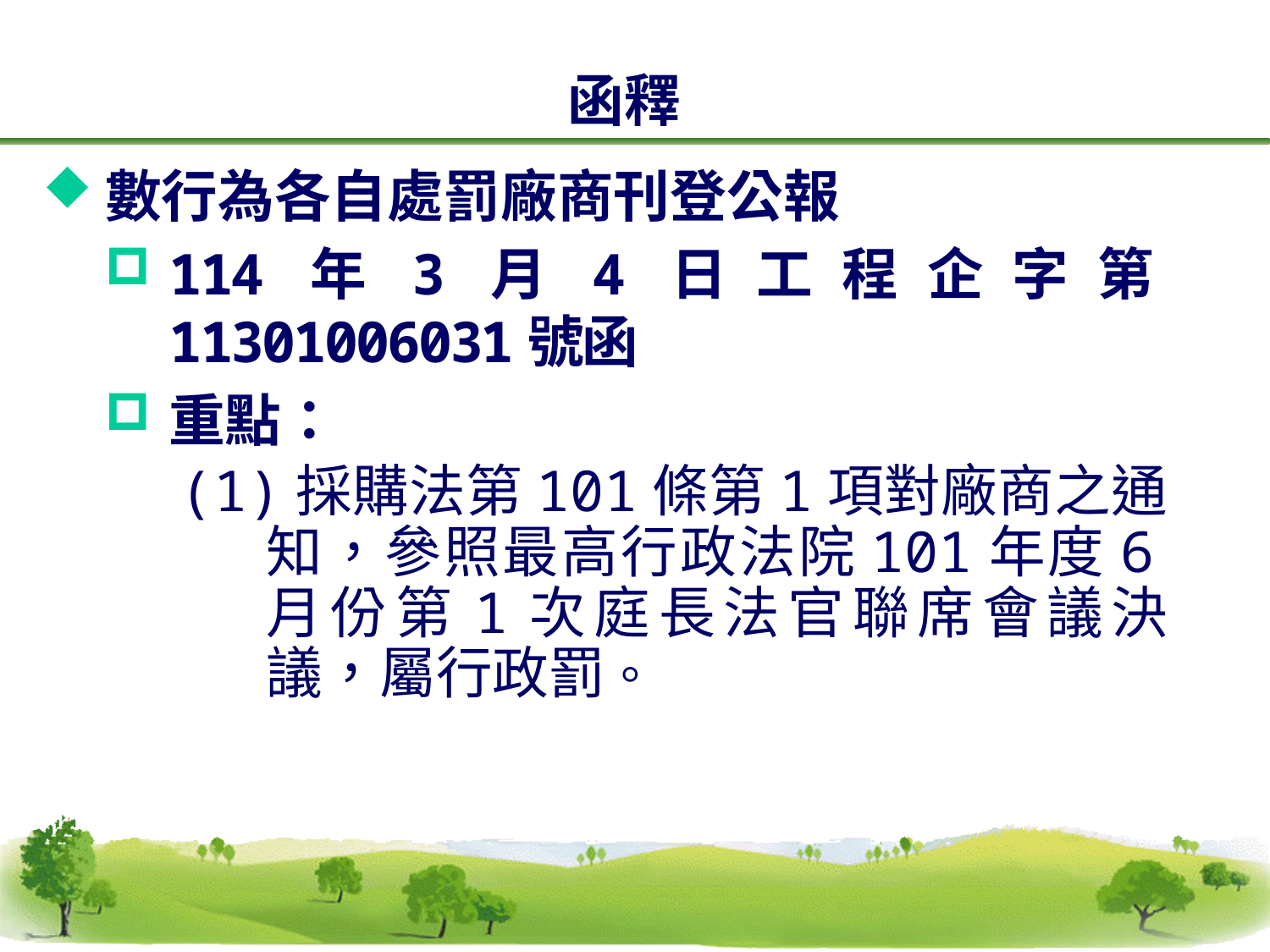

函釋
數行為各自處罰廠商刊登公報
114年3月4日工程企字第11301006031號函
重點：
(1)採購法第101條第1項對廠商之通知，參照最高行政法院101年度6月份第1次庭長法官聯席會議決議，屬行政罰。